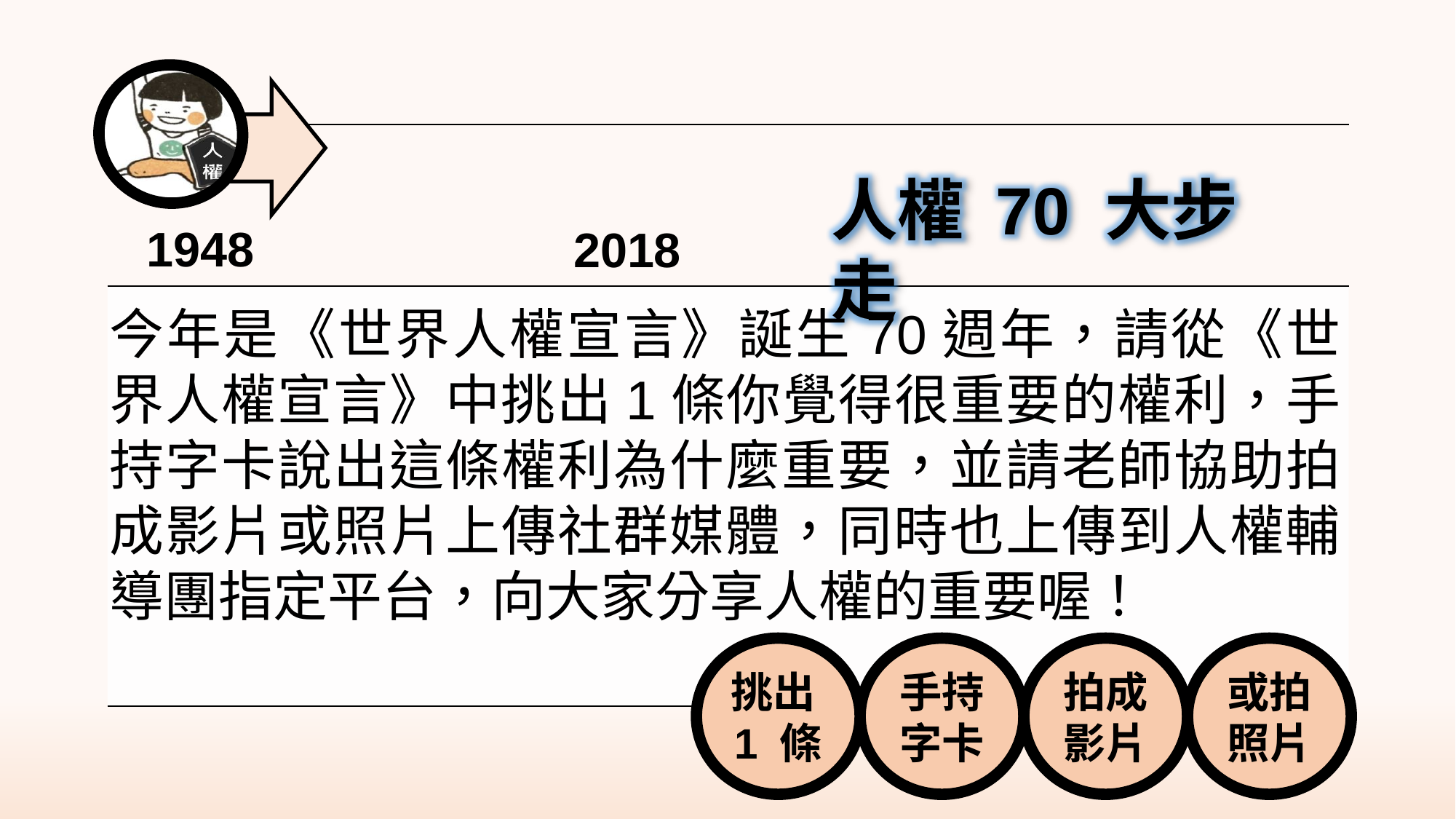

|  |
| --- |
|  |
人權 70 大步走
1948
2018
今年是《世界人權宣言》誕生70週年，請從《世界人權宣言》中挑出1條你覺得很重要的權利，手持字卡說出這條權利為什麼重要，並請老師協助拍成影片或照片上傳社群媒體，同時也上傳到人權輔導團指定平台，向大家分享人權的重要喔！
挑出1 條
手持字卡
拍成影片
或拍照片